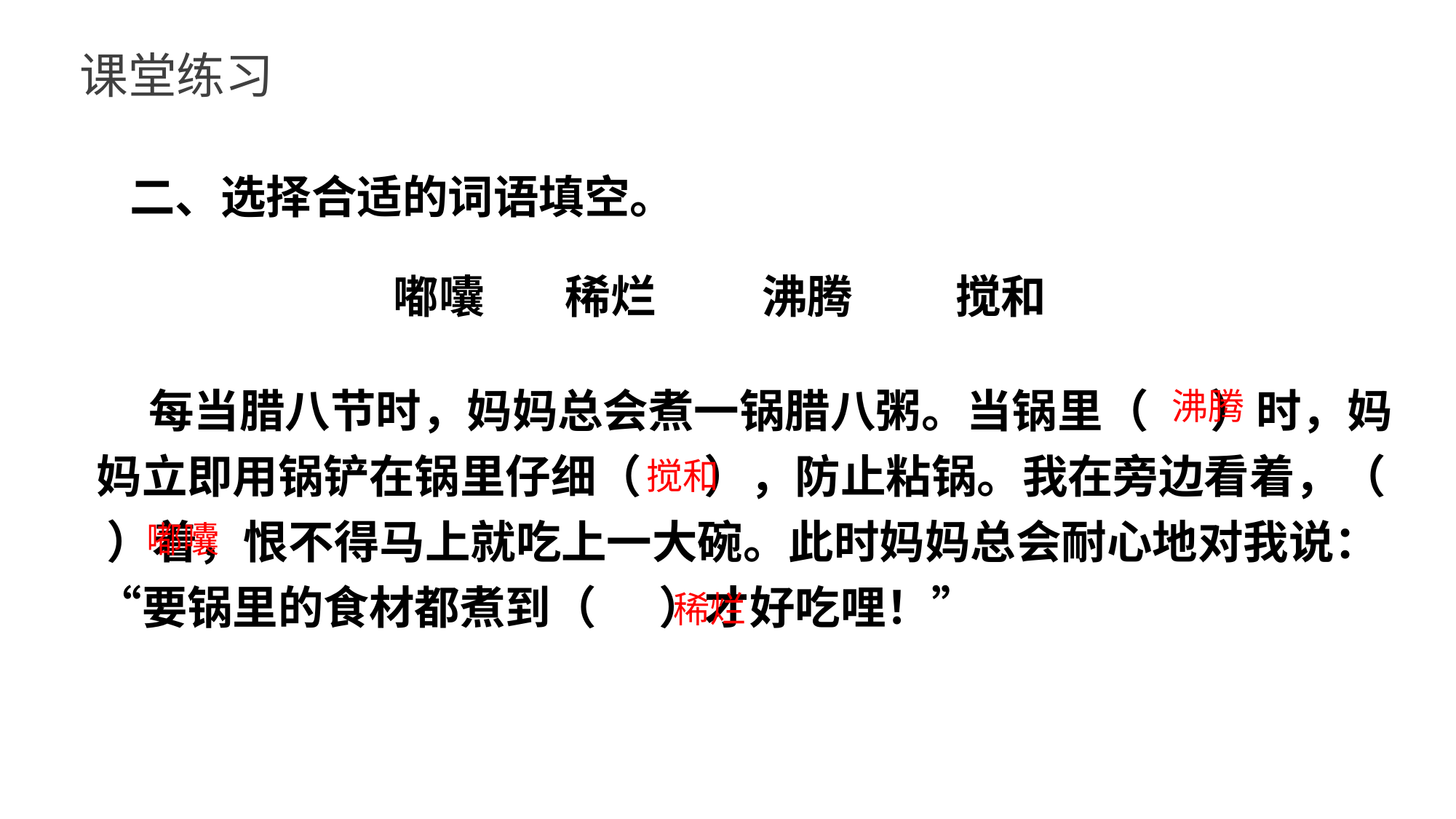

课堂练习
二、选择合适的词语填空。
嘟囔
稀烂
沸腾
搅和
    每当腊八节时，妈妈总会煮一锅腊八粥。当锅里（      ）时，妈妈立即用锅铲在锅里仔细（      ），防止粘锅。我在旁边看着，（      ）着，恨不得马上就吃上一大碗。此时妈妈总会耐心地对我说：“要锅里的食材都煮到（      ）才好吃哩！”
沸腾
搅和
嘟囔
稀烂